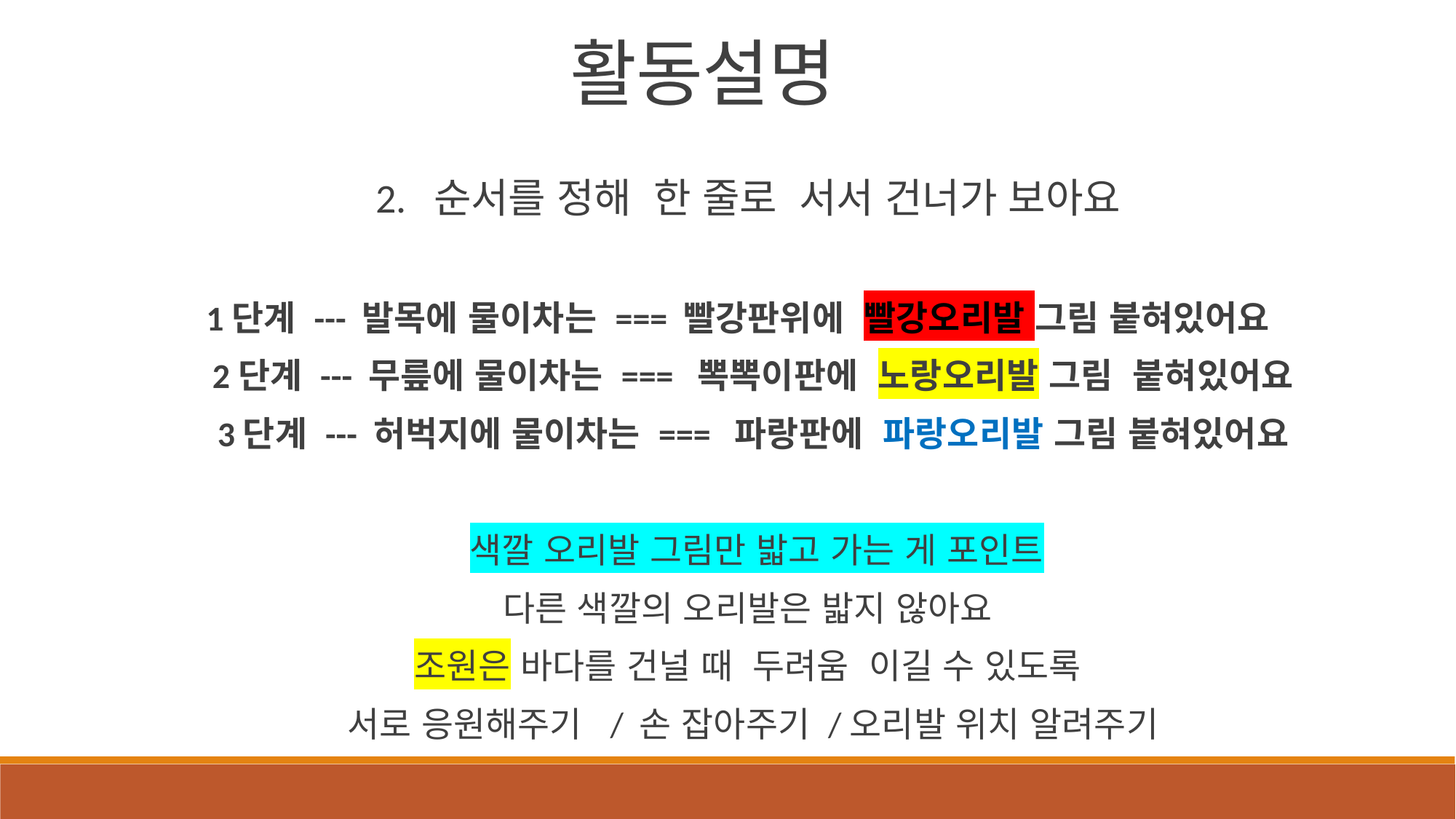

활동설명

2.  순서를 정해  한 줄로  서서 건너가 보아요

1단계 --- 발목에 물이차는 === 빨강판위에  빨강오리발 그림 붙혀있어요
2단계 --- 무릎에 물이차는 ===  뽁뽁이판에  노랑오리발 그림  붙혀있어요
3단계 --- 허벅지에 물이차는 ===  파랑판에  파랑오리발 그림 붙혀있어요

 색깔 오리발 그림만 밟고 가는 게 포인트
다른 색깔의 오리발은 밟지 않아요
조원은 바다를 건널 때  두려움  이길 수 있도록
서로 응원해주기  / 손 잡아주기 /오리발 위치 알려주기